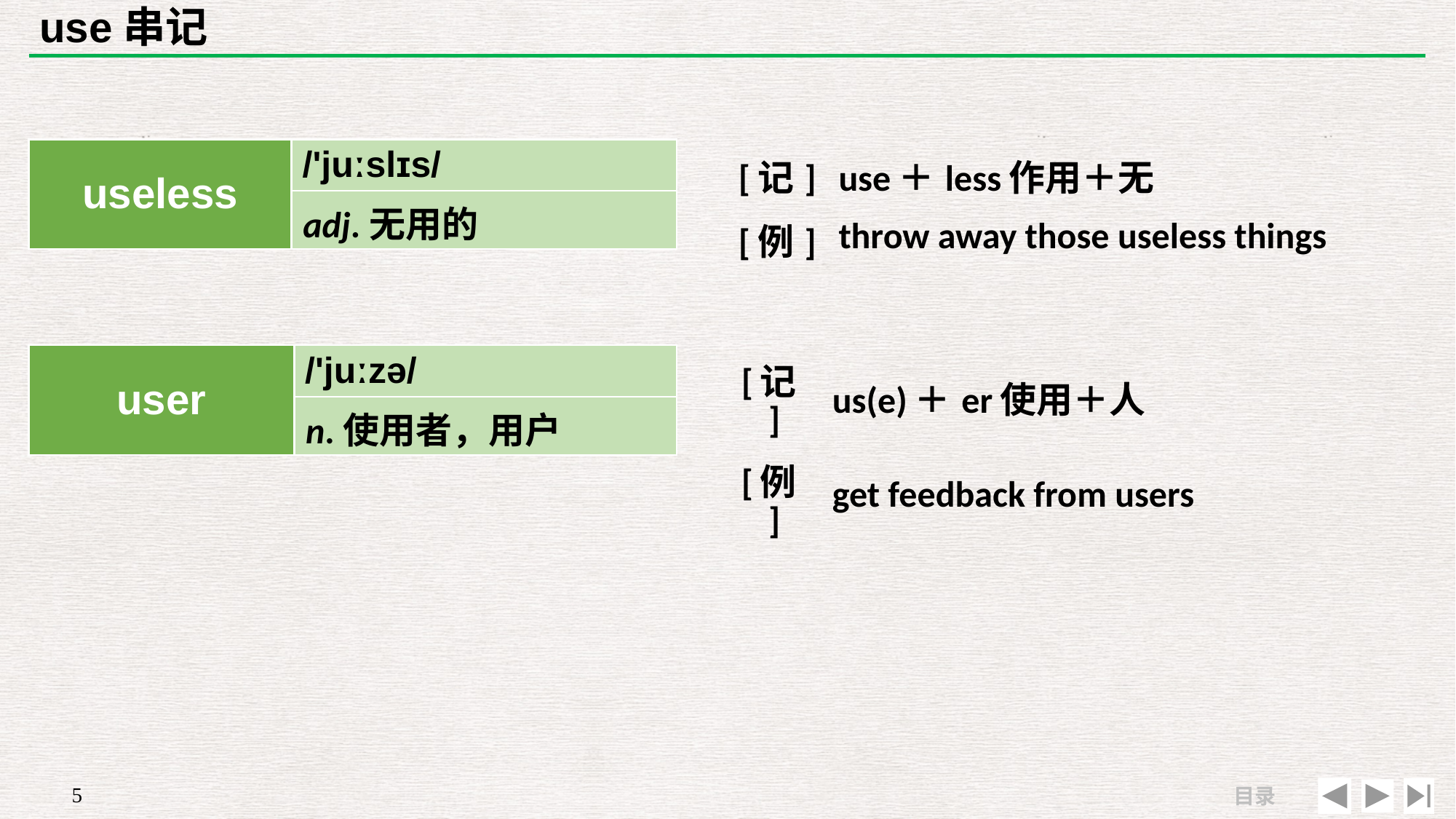

# use串记

| useless | /'juːslɪs/ |
| --- | --- |
|  |  |
| [记] | use＋less作用＋无 |
| --- | --- |
| [例] | throw away those useless things |
adj.无用的
| user | /'juːzə/ |
| --- | --- |
|  |  |
| [记] | us(e)＋er使用＋人 |
| --- | --- |
| [例] | get feedback from users |
n.使用者，用户